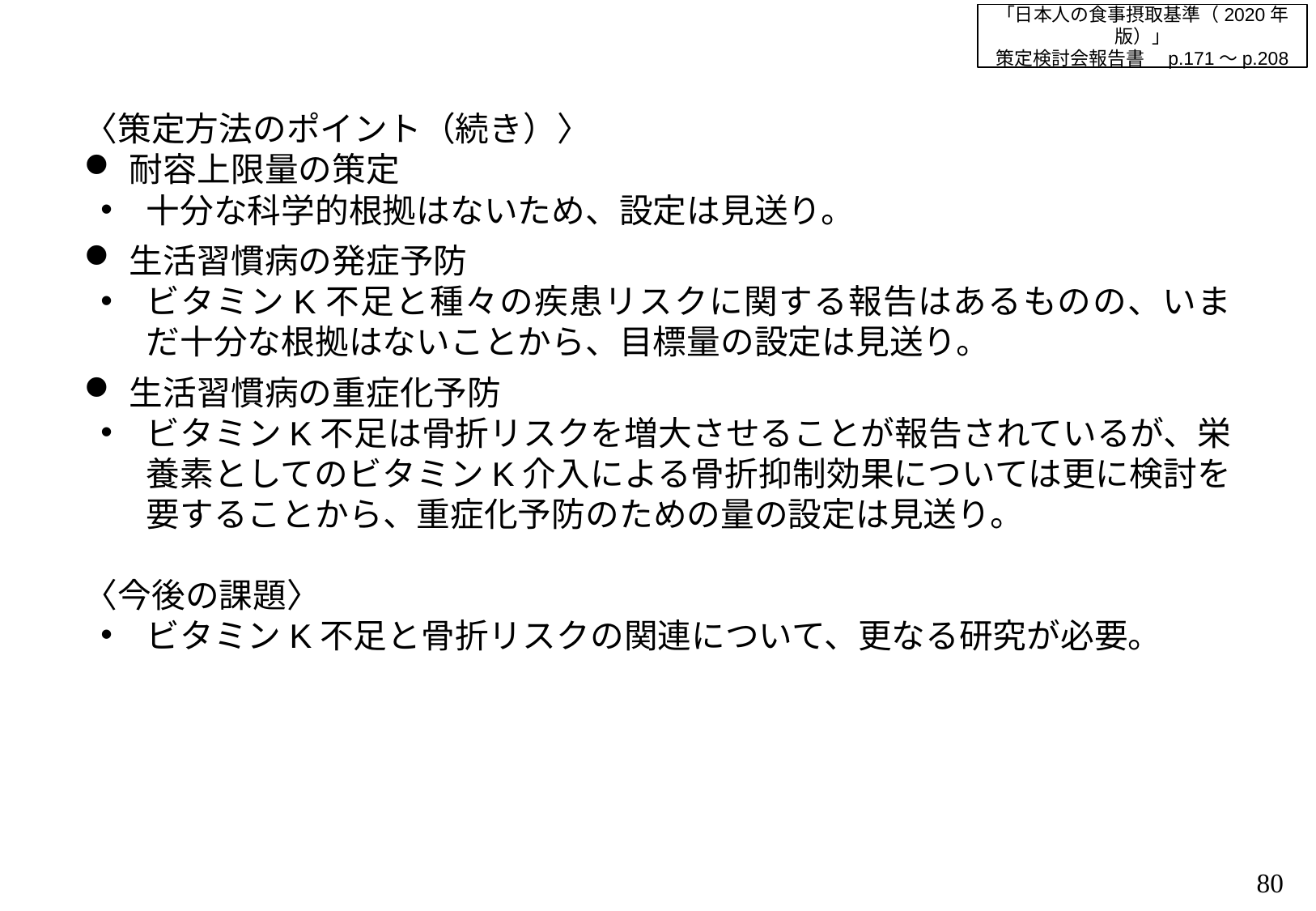

「日本人の食事摂取基準（2020年版）」
策定検討会報告書　p.171～p.208
〈策定方法のポイント（続き）〉
耐容上限量の策定
十分な科学的根拠はないため、設定は見送り。
生活習慣病の発症予防
ビタミンK不足と種々の疾患リスクに関する報告はあるものの、いまだ十分な根拠はないことから、目標量の設定は見送り。
生活習慣病の重症化予防
ビタミンK不足は骨折リスクを増大させることが報告されているが、栄養素としてのビタミンK介入による骨折抑制効果については更に検討を要することから、重症化予防のための量の設定は見送り。

〈今後の課題〉
ビタミンK不足と骨折リスクの関連について、更なる研究が必要。
80